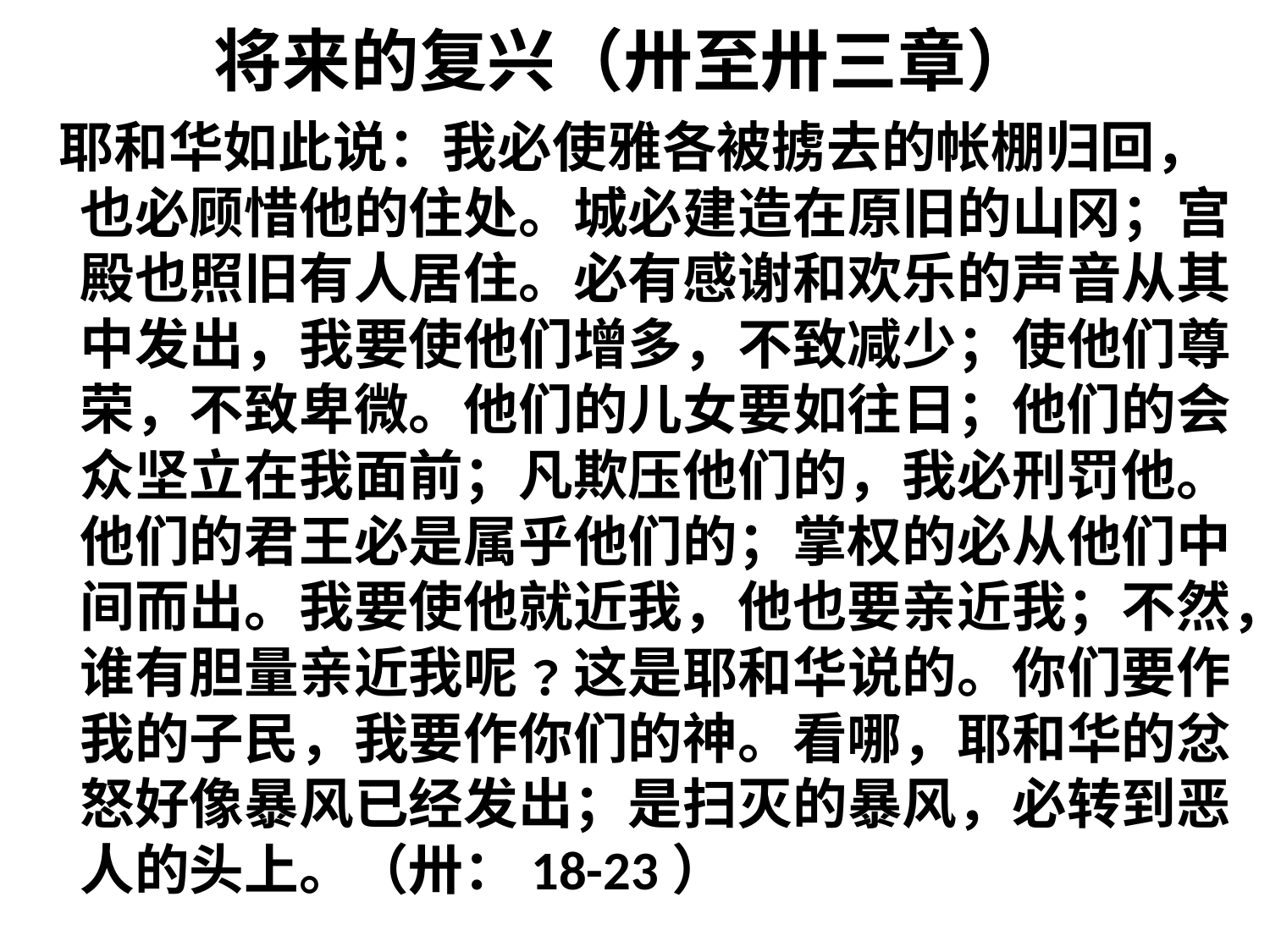

# 将来的复兴（卅至卅三章）
 耶和华如此说：我必使雅各被掳去的帐棚归回，也必顾惜他的住处。城必建造在原旧的山冈；宫殿也照旧有人居住。必有感谢和欢乐的声音从其中发出，我要使他们增多，不致减少；使他们尊荣，不致卑微。他们的儿女要如往日；他们的会众坚立在我面前；凡欺压他们的，我必刑罚他。他们的君王必是属乎他们的；掌权的必从他们中间而出。我要使他就近我，他也要亲近我；不然，谁有胆量亲近我呢﹖这是耶和华说的。你们要作我的子民，我要作你们的神。看哪，耶和华的忿怒好像暴风已经发出；是扫灭的暴风，必转到恶人的头上。（卅：18-23）